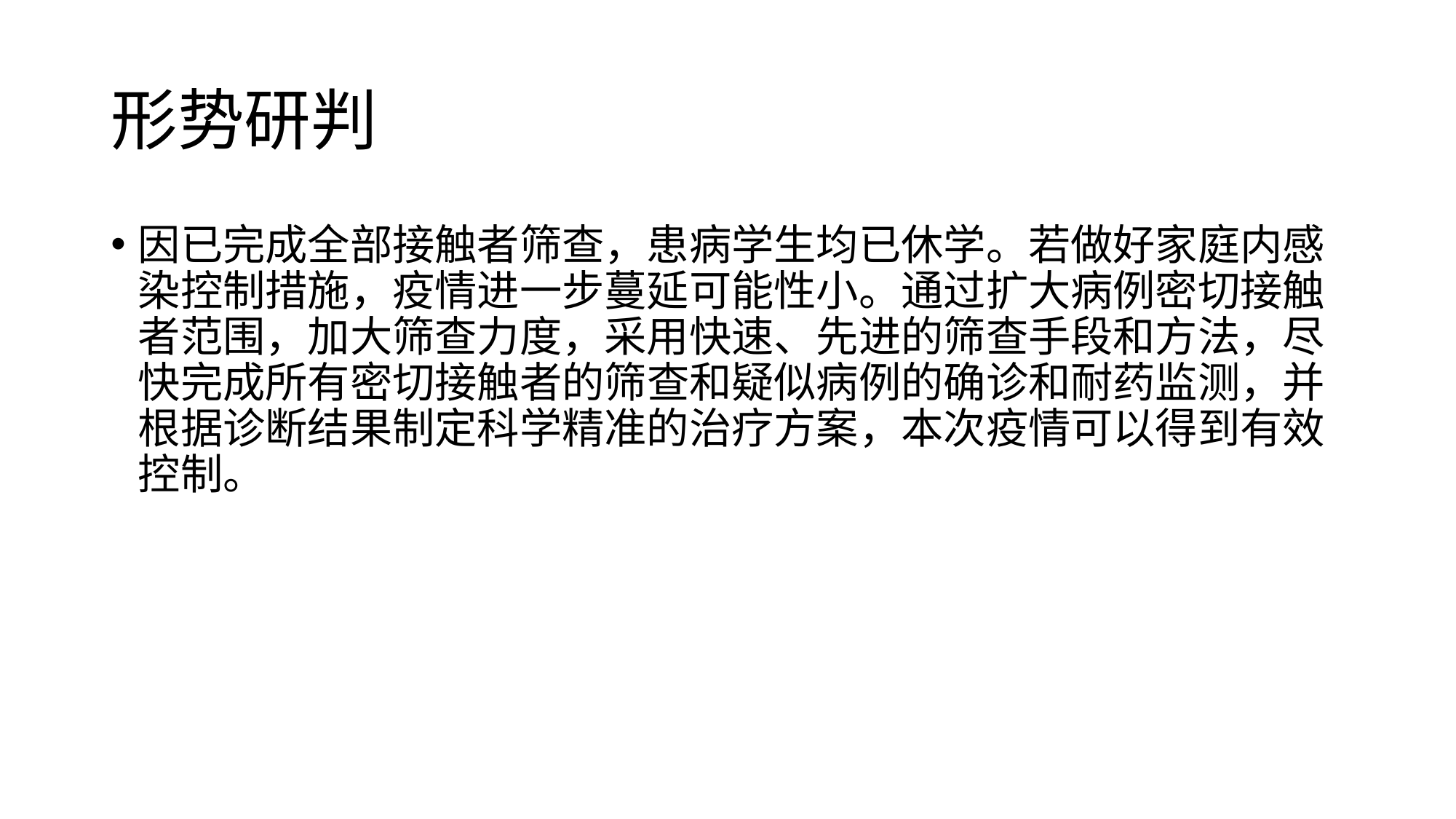

# 形势研判
因已完成全部接触者筛查，患病学生均已休学。若做好家庭内感染控制措施，疫情进一步蔓延可能性小。通过扩大病例密切接触者范围，加大筛查力度，采用快速、先进的筛查手段和方法，尽快完成所有密切接触者的筛查和疑似病例的确诊和耐药监测，并根据诊断结果制定科学精准的治疗方案，本次疫情可以得到有效控制。